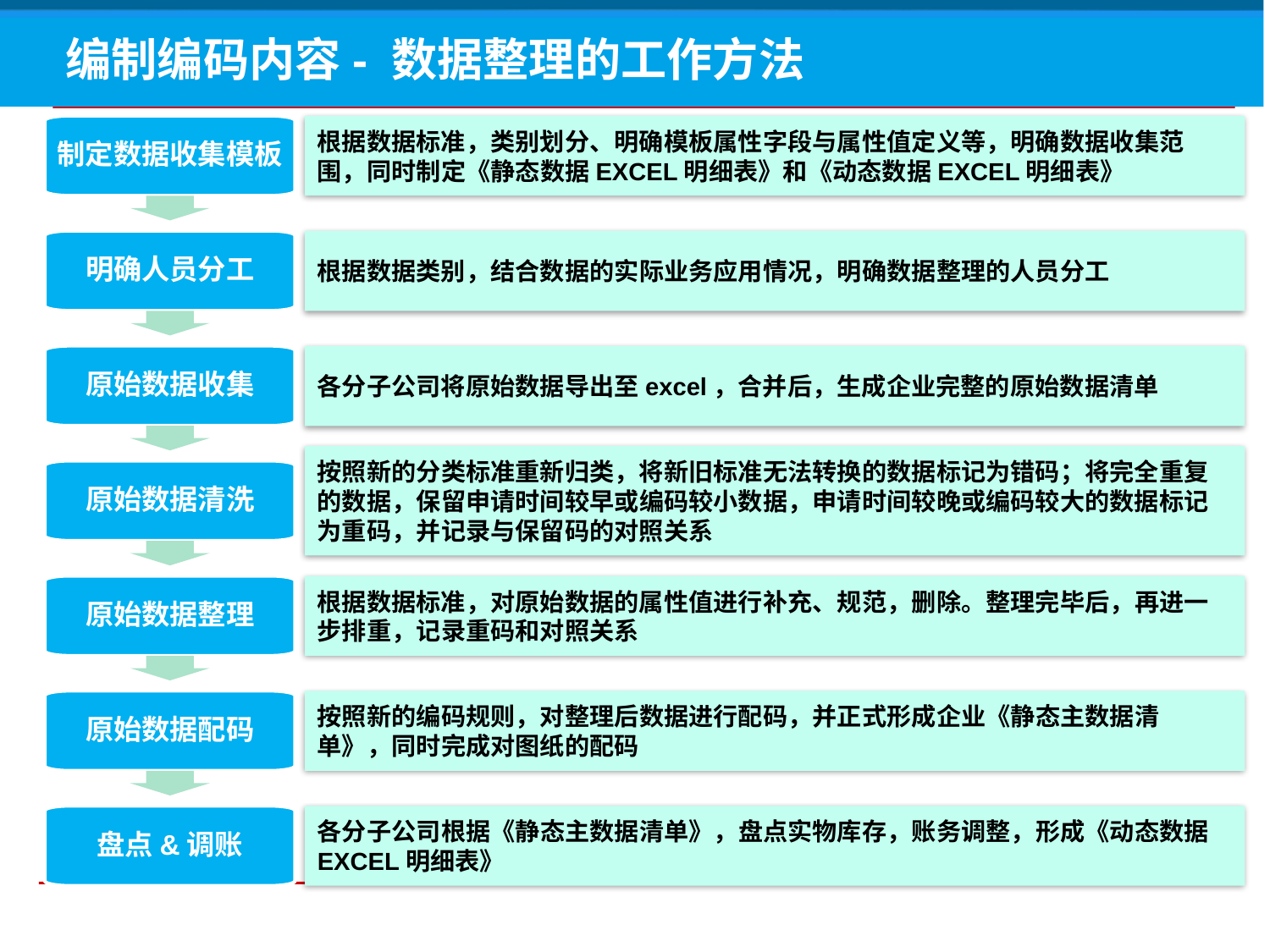

# 编制编码内容- 数据整理的工作方法
制定数据收集模板
根据数据标准，类别划分、明确模板属性字段与属性值定义等，明确数据收集范围，同时制定《静态数据EXCEL明细表》和《动态数据EXCEL明细表》

明确人员分工

根据数据类别，结合数据的实际业务应用情况，明确数据整理的人员分工
原始数据收集

各分子公司将原始数据导出至excel，合并后，生成企业完整的原始数据清单
按照新的分类标准重新归类，将新旧标准无法转换的数据标记为错码；将完全重复的数据，保留申请时间较早或编码较小数据，申请时间较晚或编码较大的数据标记为重码，并记录与保留码的对照关系
原始数据清洗

原始数据整理

根据数据标准，对原始数据的属性值进行补充、规范，删除。整理完毕后，再进一步排重，记录重码和对照关系
原始数据配码

按照新的编码规则，对整理后数据进行配码，并正式形成企业《静态主数据清单》，同时完成对图纸的配码
盘点&调账
各分子公司根据《静态主数据清单》，盘点实物库存，账务调整，形成《动态数据EXCEL明细表》